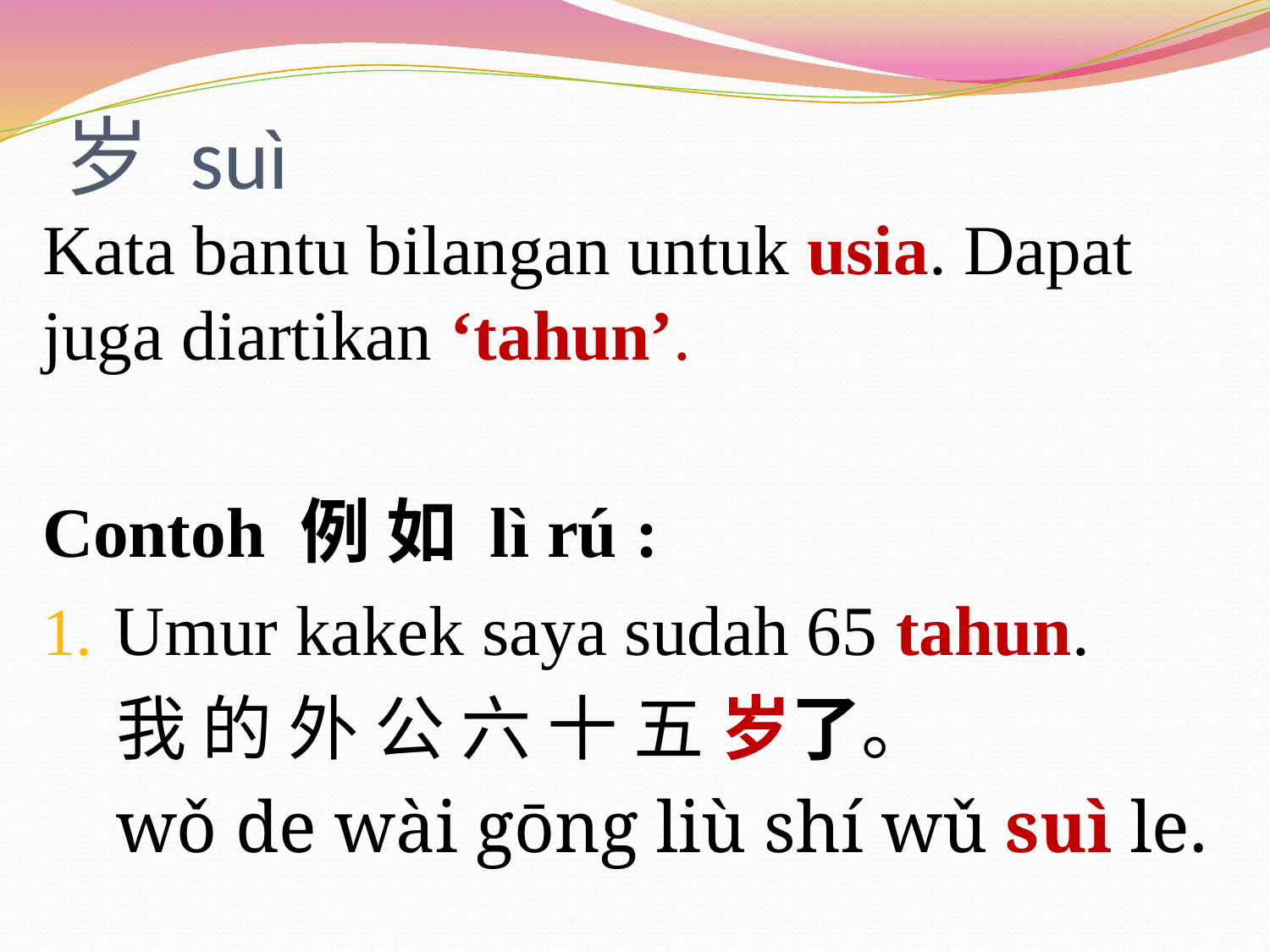

# 岁 suì
Kata bantu bilangan untuk usia. Dapat juga diartikan ‘tahun’.

Contoh 例 如 lì rú :
Umur kakek saya sudah 65 tahun.
我 的 外 公 六 十 五 岁了。
wǒ de wài gōng liù shí wǔ suì le.